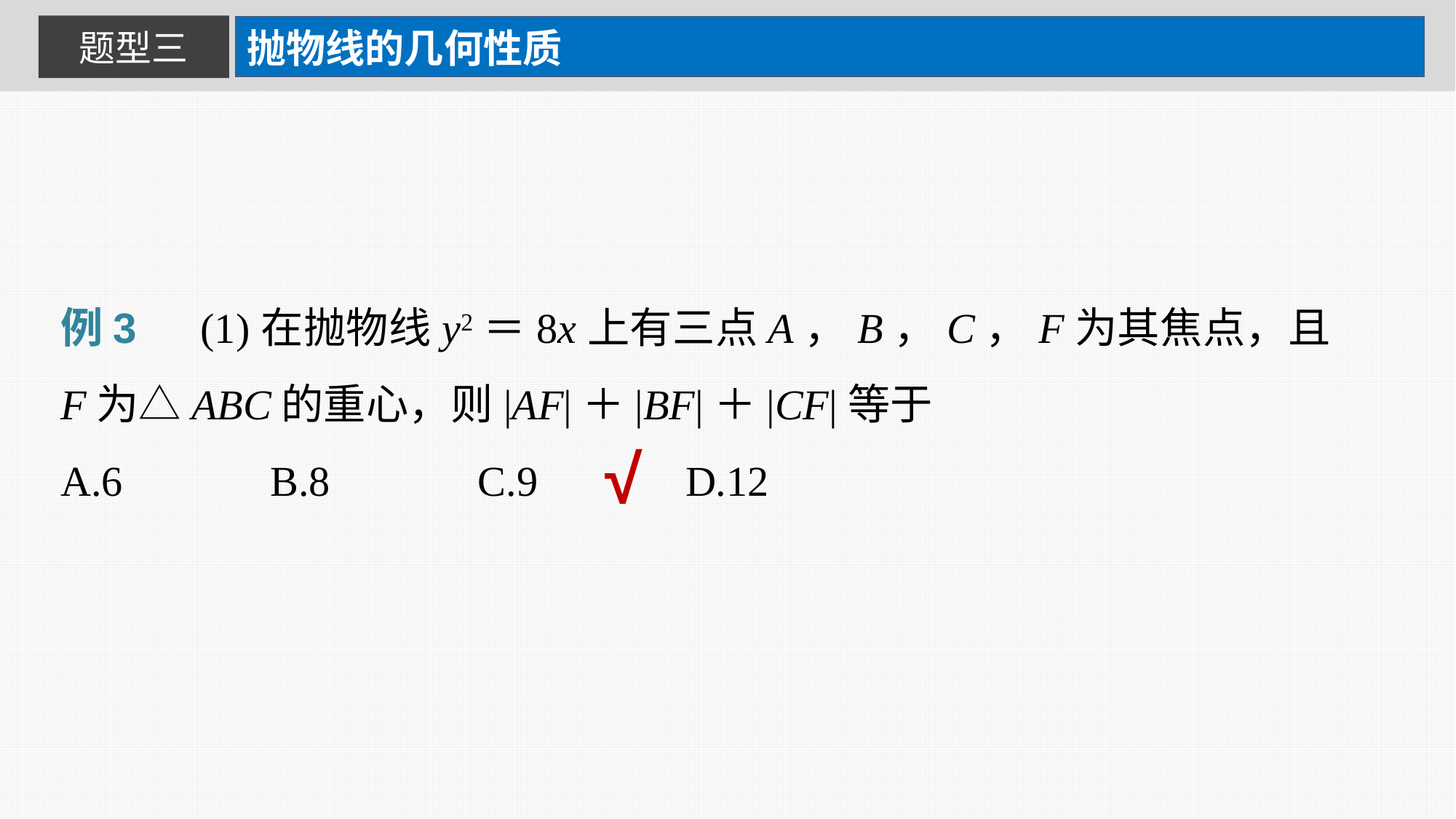

抛物线的几何性质
题型三
例3　(1)在抛物线y2＝8x上有三点A，B，C，F为其焦点，且F为△ABC的重心，则|AF|＋|BF|＋|CF|等于
A.6　　　B.8　　　C.9　　　D.12
√